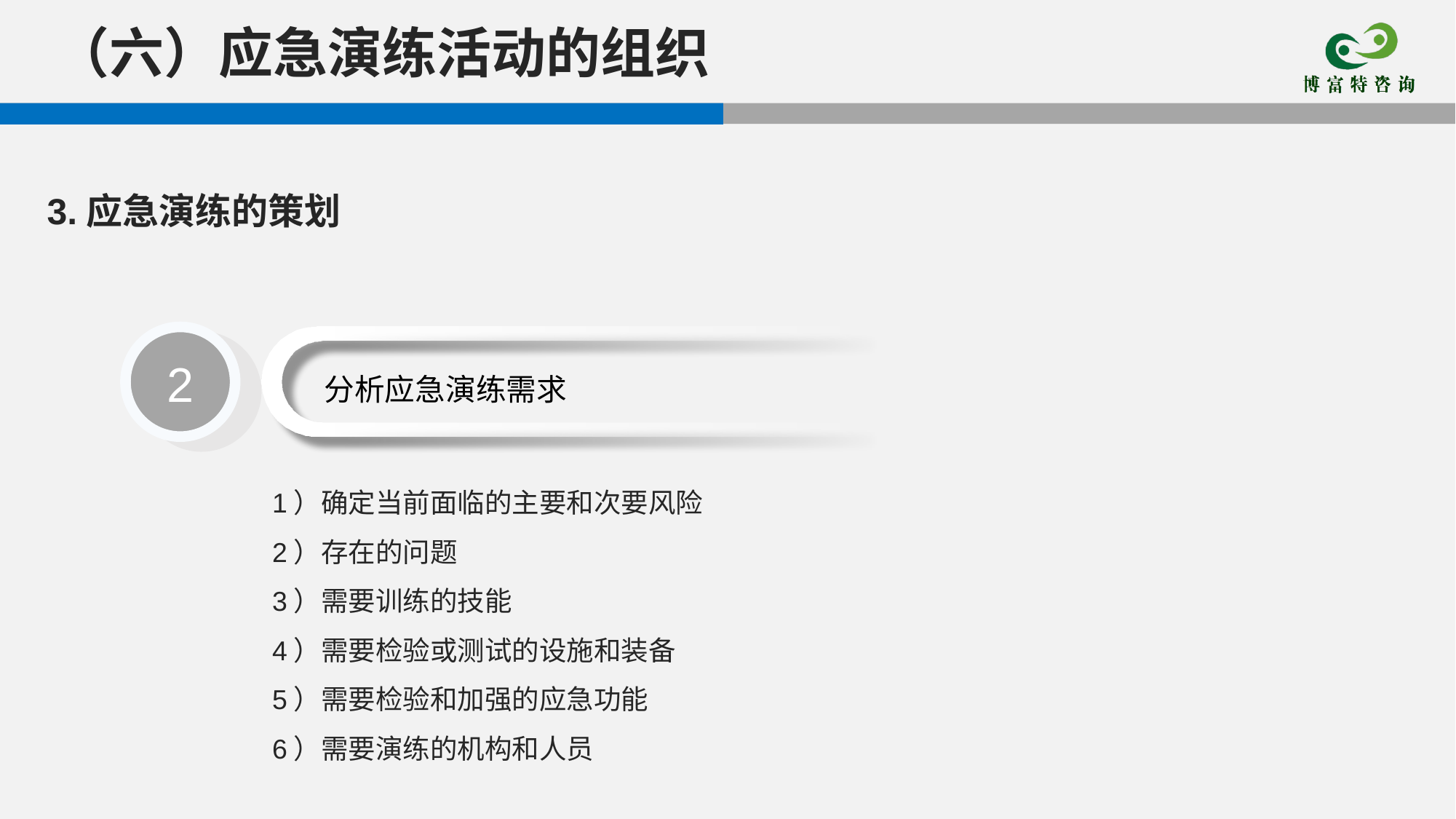

（六）应急演练活动的组织

3.应急演练的策划

2
分析应急演练需求
1）确定当前面临的主要和次要风险
2）存在的问题
3）需要训练的技能
4）需要检验或测试的设施和装备
5）需要检验和加强的应急功能
6）需要演练的机构和人员